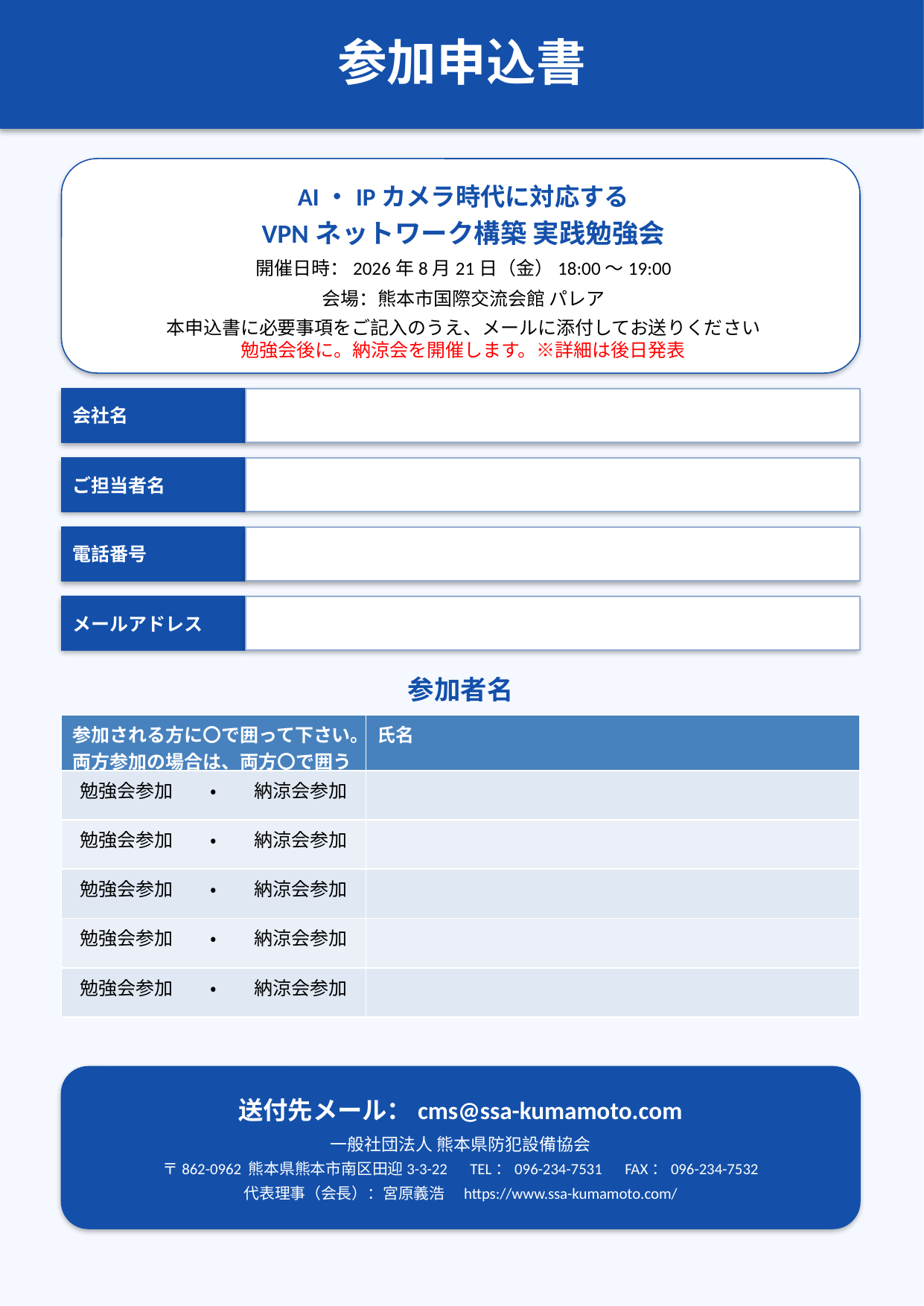

参加申込書

AI・IPカメラ時代に対応する
VPNネットワーク構築 実践勉強会
開催日時：2026年8月21日（金）18:00～19:00
会場：熊本市国際交流会館 パレア
本申込書に必要事項をご記入のうえ、メールに添付してお送りください
勉強会後に。納涼会を開催します。※詳細は後日発表
会社名

ご担当者名

電話番号

メールアドレス

参加者名
| 参加される方に〇で囲って下さい。 両方参加の場合は、両方〇で囲う | 氏名 |
| --- | --- |
| 勉強会参加　　・　　納涼会参加 |  |
| 勉強会参加　　・　　納涼会参加 |  |
| 勉強会参加　　・　　納涼会参加 |  |
| 勉強会参加　　・　　納涼会参加 |  |
| 勉強会参加　　・　　納涼会参加 |  |

送付先メール：cms@ssa-kumamoto.com
一般社団法人 熊本県防犯設備協会
〒862-0962 熊本県熊本市南区田迎3-3-22　TEL：096-234-7531　FAX：096-234-7532
代表理事（会長）：宮原義浩　https://www.ssa-kumamoto.com/